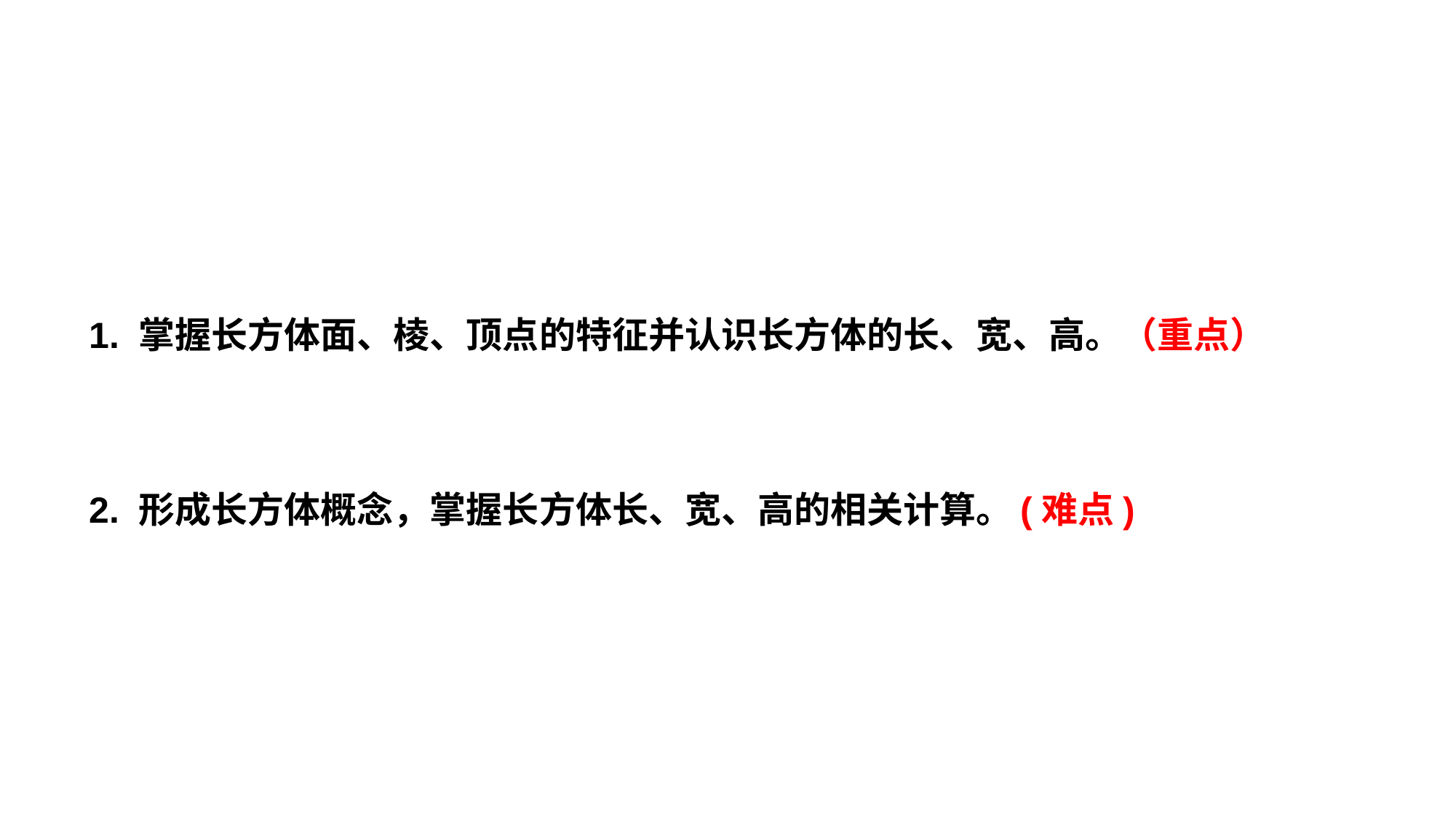

学习目标
1. 掌握长方体面、棱、顶点的特征并认识长方体的长、宽、高。（重点）

2. 形成长方体概念，掌握长方体长、宽、高的相关计算。(难点)